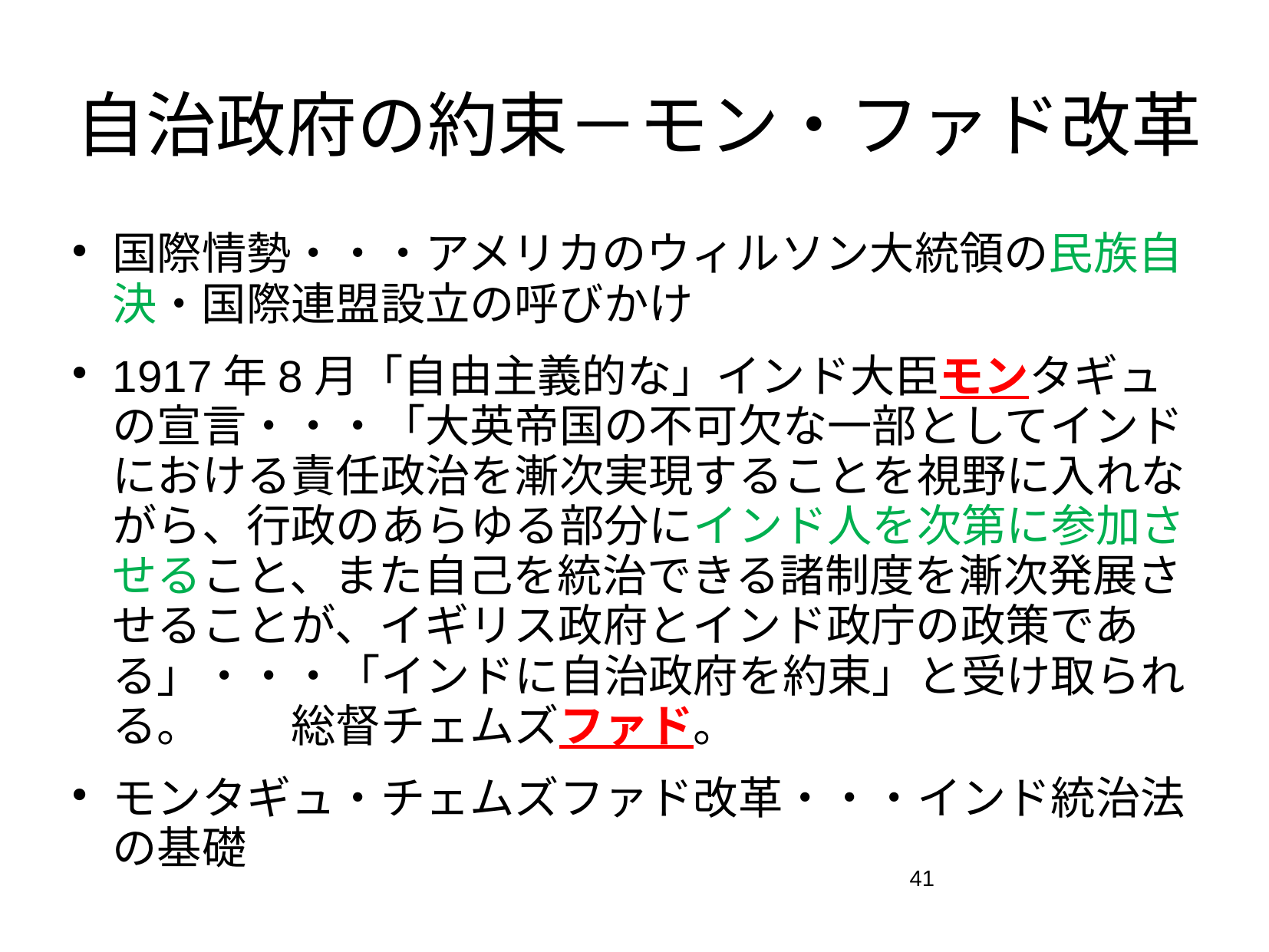

# 自治政府の約束－モン・ファド改革
国際情勢・・・アメリカのウィルソン大統領の民族自決・国際連盟設立の呼びかけ
1917年8月「自由主義的な」インド大臣モンタギュの宣言・・・「大英帝国の不可欠な一部としてインドにおける責任政治を漸次実現することを視野に入れながら、行政のあらゆる部分にインド人を次第に参加させること、また自己を統治できる諸制度を漸次発展させることが、イギリス政府とインド政庁の政策である」・・・「インドに自治政府を約束」と受け取られる。　　総督チェムズファド。
モンタギュ・チェムズファド改革・・・インド統治法の基礎
41